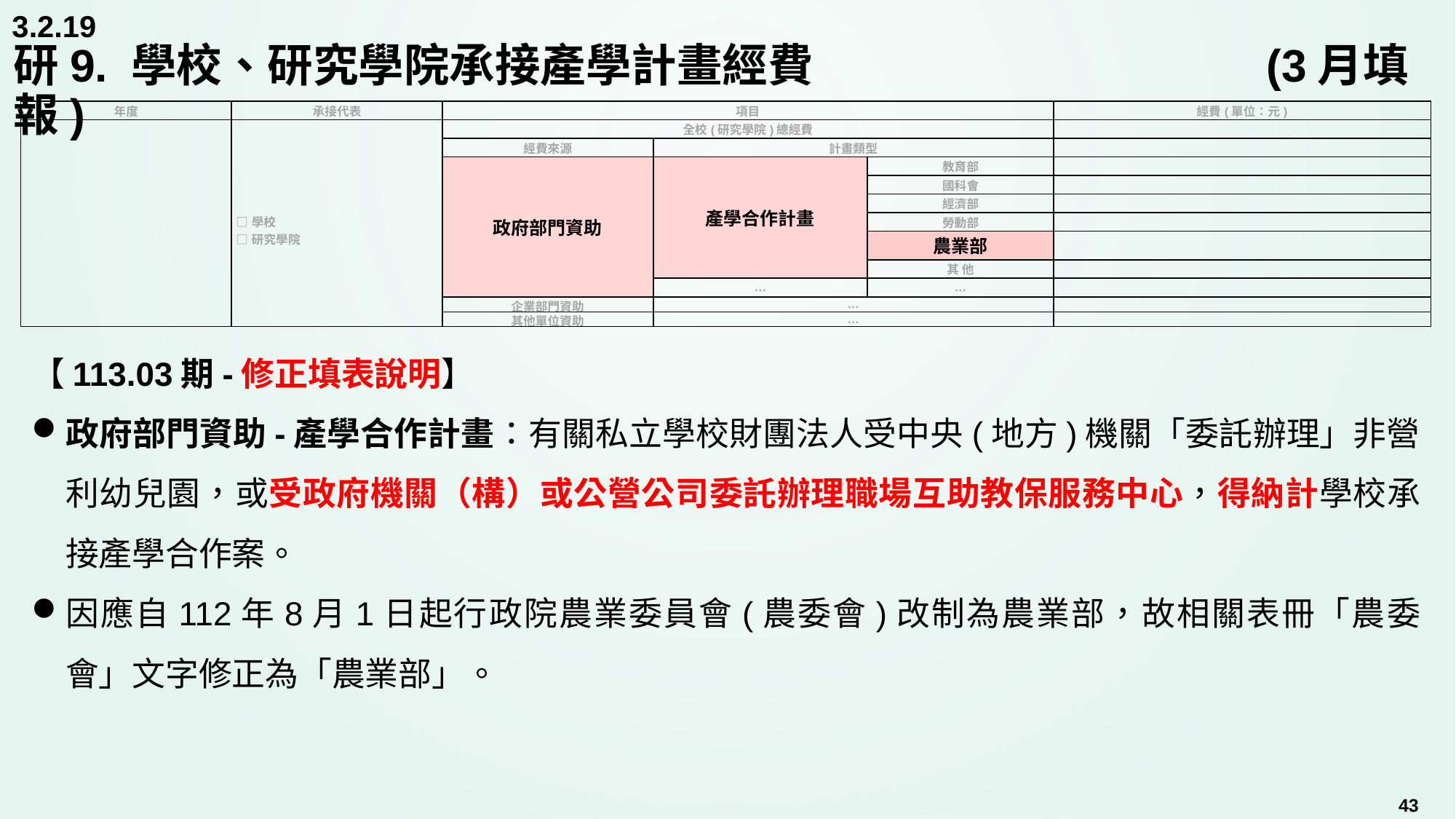

3.2.19
# 研9. 學校、研究學院承接產學計畫經費		     		    (3月填報)
| 年度 | 承接代表 | 項目 |  |  | 經費(單位：元) |
| --- | --- | --- | --- | --- | --- |
|  | □學校 □研究學院 | 全校(研究學院)總經費 |  |  |  |
|  |  | 經費來源 | 計畫類型 |  |  |
|  |  | 政府部門資助 | 產學合作計畫 | 教育部 |  |
|  |  |  |  | 國科會 |  |
|  |  |  |  | 經濟部 |  |
|  |  |  |  | 勞動部 |  |
|  |  |  |  | 農業部 |  |
|  |  |  |  | 其 他 |  |
|  |  |  | … | … |  |
|  |  | 企業部門資助 | … |  |  |
|  |  | 其他單位資助 | … |  |  |
【113.03期-修正填表說明】
政府部門資助-產學合作計畫：有關私立學校財團法人受中央(地方)機關「委託辦理」非營利幼兒園，或受政府機關（構）或公營公司委託辦理職場互助教保服務中心，得納計學校承接產學合作案。
因應自112年8月1日起行政院農業委員會(農委會)改制為農業部，故相關表冊「農委會」文字修正為「農業部」。